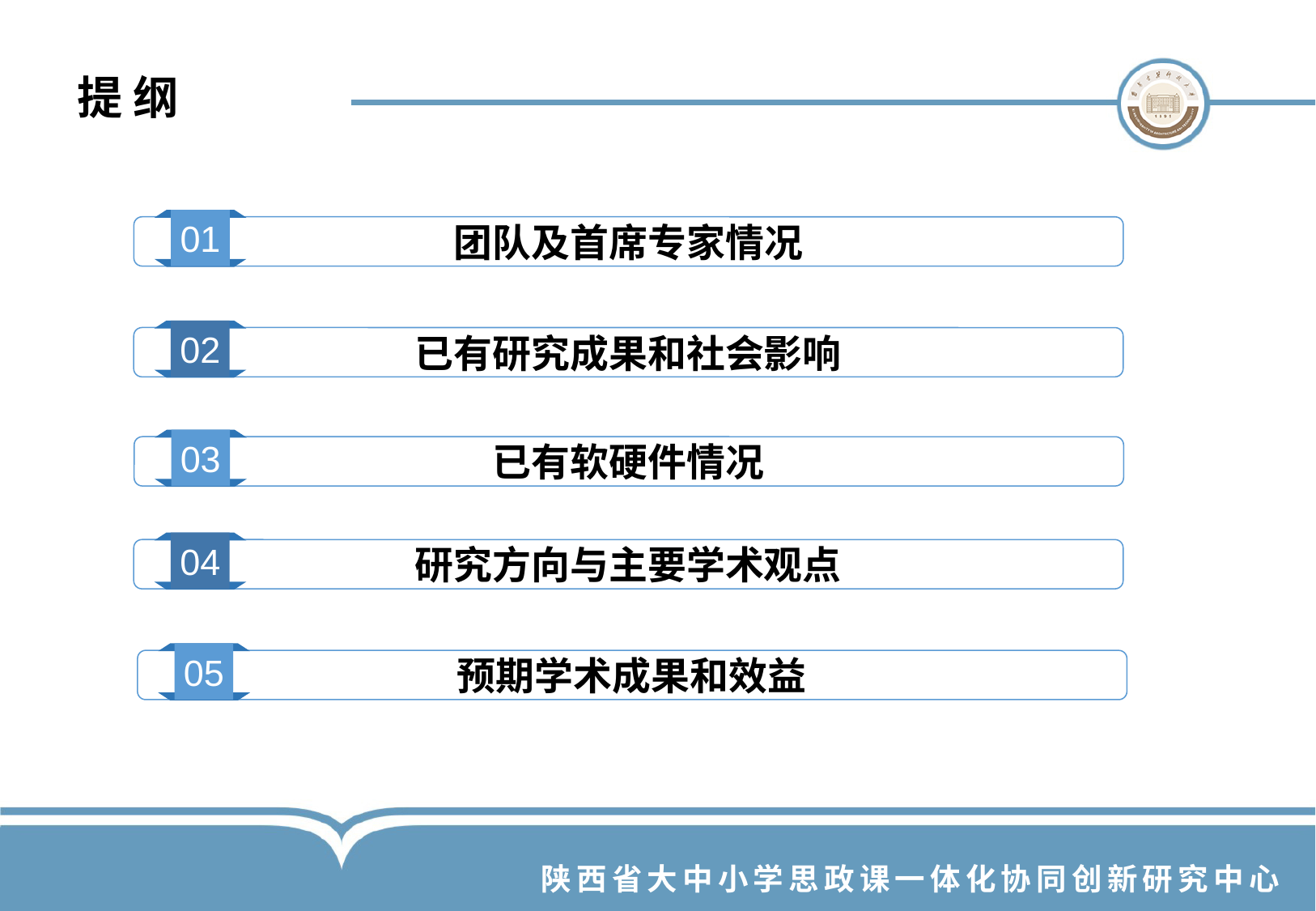

提纲
01

团队及首席专家情况
02

已有研究成果和社会影响
03

已有软硬件情况
04

研究方向与主要学术观点
05

预期学术成果和效益
陕西省大中小学思政课一体化协同创新研究中心